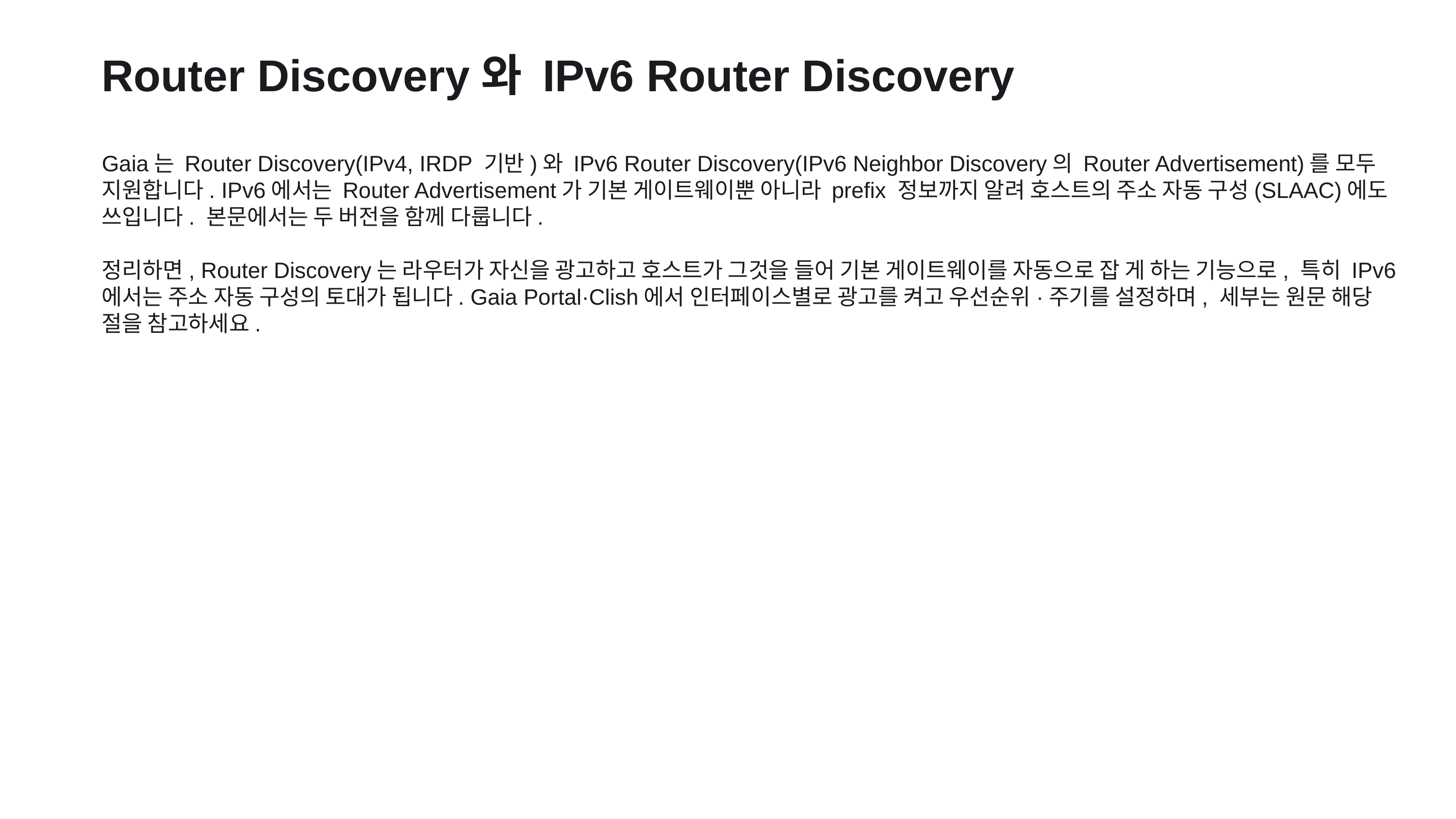

Router Discovery와 IPv6 Router Discovery
Gaia는 Router Discovery(IPv4, IRDP 기반)와 IPv6 Router Discovery(IPv6 Neighbor Discovery의 Router Advertisement)를 모두 지원합니다. IPv6에서는 Router Advertisement가 기본 게이트웨이뿐 아니라 prefix 정보까지 알려 호스트의 주소 자동 구성(SLAAC)에도 쓰입니다. 본문에서는 두 버전을 함께 다룹니다.

정리하면, Router Discovery는 라우터가 자신을 광고하고 호스트가 그것을 들어 기본 게이트웨이를 자동으로 잡 게 하는 기능으로, 특히 IPv6에서는 주소 자동 구성의 토대가 됩니다. Gaia Portal·Clish에서 인터페이스별로 광고를 켜고 우선순위·주기를 설정하며, 세부는 원문 해당 절을 참고하세요.